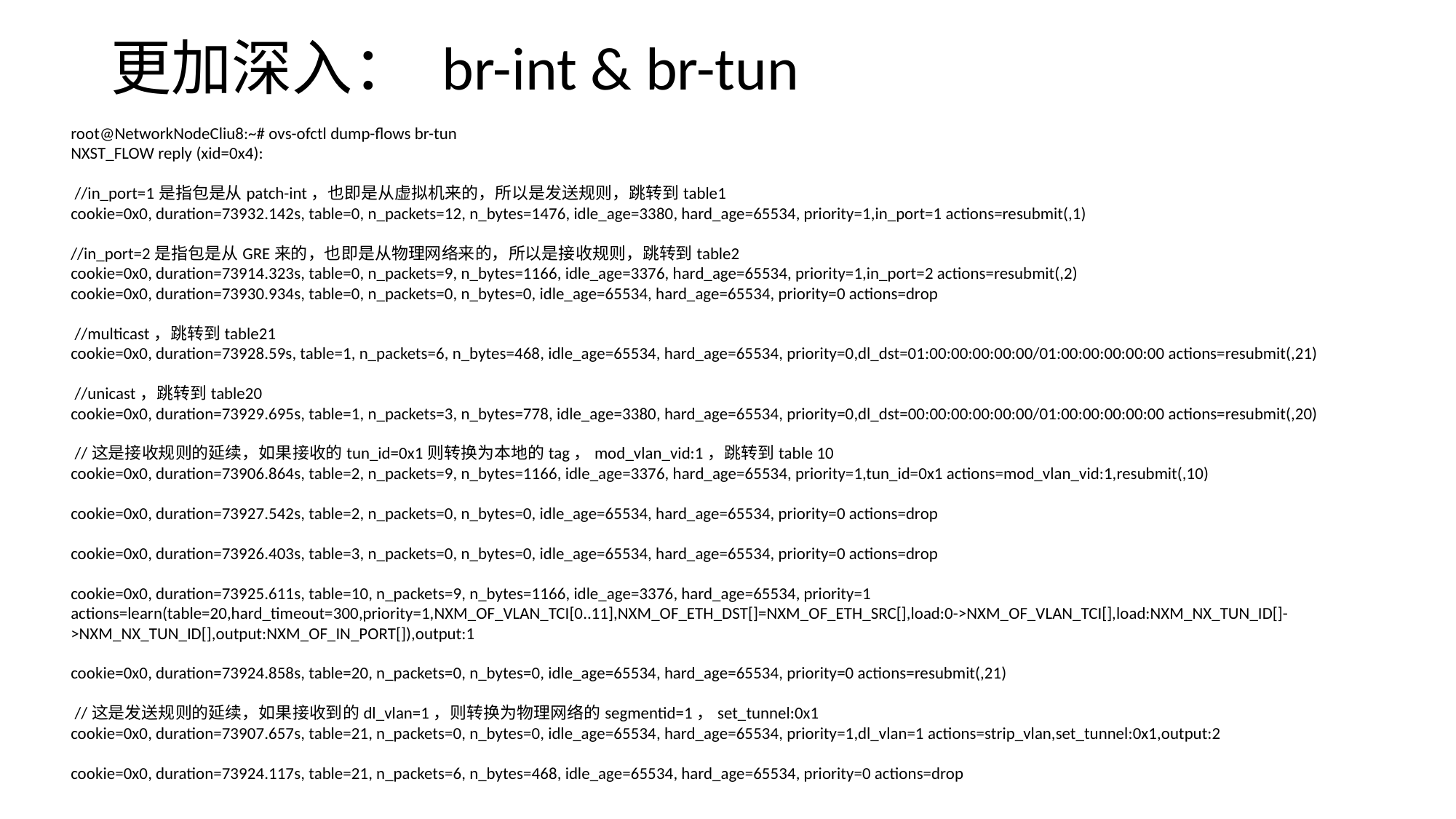

# 更加深入： br-int & br-tun
root@NetworkNodeCliu8:~# ovs-ofctl dump-flows br-tun
NXST_FLOW reply (xid=0x4):

 //in_port=1是指包是从patch-int，也即是从虚拟机来的，所以是发送规则，跳转到table1
cookie=0x0, duration=73932.142s, table=0, n_packets=12, n_bytes=1476, idle_age=3380, hard_age=65534, priority=1,in_port=1 actions=resubmit(,1)

//in_port=2是指包是从GRE来的，也即是从物理网络来的，所以是接收规则，跳转到table2
cookie=0x0, duration=73914.323s, table=0, n_packets=9, n_bytes=1166, idle_age=3376, hard_age=65534, priority=1,in_port=2 actions=resubmit(,2)
cookie=0x0, duration=73930.934s, table=0, n_packets=0, n_bytes=0, idle_age=65534, hard_age=65534, priority=0 actions=drop

 //multicast，跳转到table21
cookie=0x0, duration=73928.59s, table=1, n_packets=6, n_bytes=468, idle_age=65534, hard_age=65534, priority=0,dl_dst=01:00:00:00:00:00/01:00:00:00:00:00 actions=resubmit(,21)

 //unicast，跳转到table20
cookie=0x0, duration=73929.695s, table=1, n_packets=3, n_bytes=778, idle_age=3380, hard_age=65534, priority=0,dl_dst=00:00:00:00:00:00/01:00:00:00:00:00 actions=resubmit(,20)

 //这是接收规则的延续，如果接收的tun_id=0x1则转换为本地的tag，mod_vlan_vid:1，跳转到table 10
cookie=0x0, duration=73906.864s, table=2, n_packets=9, n_bytes=1166, idle_age=3376, hard_age=65534, priority=1,tun_id=0x1 actions=mod_vlan_vid:1,resubmit(,10)

cookie=0x0, duration=73927.542s, table=2, n_packets=0, n_bytes=0, idle_age=65534, hard_age=65534, priority=0 actions=drop

cookie=0x0, duration=73926.403s, table=3, n_packets=0, n_bytes=0, idle_age=65534, hard_age=65534, priority=0 actions=drop

cookie=0x0, duration=73925.611s, table=10, n_packets=9, n_bytes=1166, idle_age=3376, hard_age=65534, priority=1 actions=learn(table=20,hard_timeout=300,priority=1,NXM_OF_VLAN_TCI[0..11],NXM_OF_ETH_DST[]=NXM_OF_ETH_SRC[],load:0->NXM_OF_VLAN_TCI[],load:NXM_NX_TUN_ID[]->NXM_NX_TUN_ID[],output:NXM_OF_IN_PORT[]),output:1

cookie=0x0, duration=73924.858s, table=20, n_packets=0, n_bytes=0, idle_age=65534, hard_age=65534, priority=0 actions=resubmit(,21)

 //这是发送规则的延续，如果接收到的dl_vlan=1，则转换为物理网络的segmentid=1，set_tunnel:0x1
cookie=0x0, duration=73907.657s, table=21, n_packets=0, n_bytes=0, idle_age=65534, hard_age=65534, priority=1,dl_vlan=1 actions=strip_vlan,set_tunnel:0x1,output:2

cookie=0x0, duration=73924.117s, table=21, n_packets=6, n_bytes=468, idle_age=65534, hard_age=65534, priority=0 actions=drop